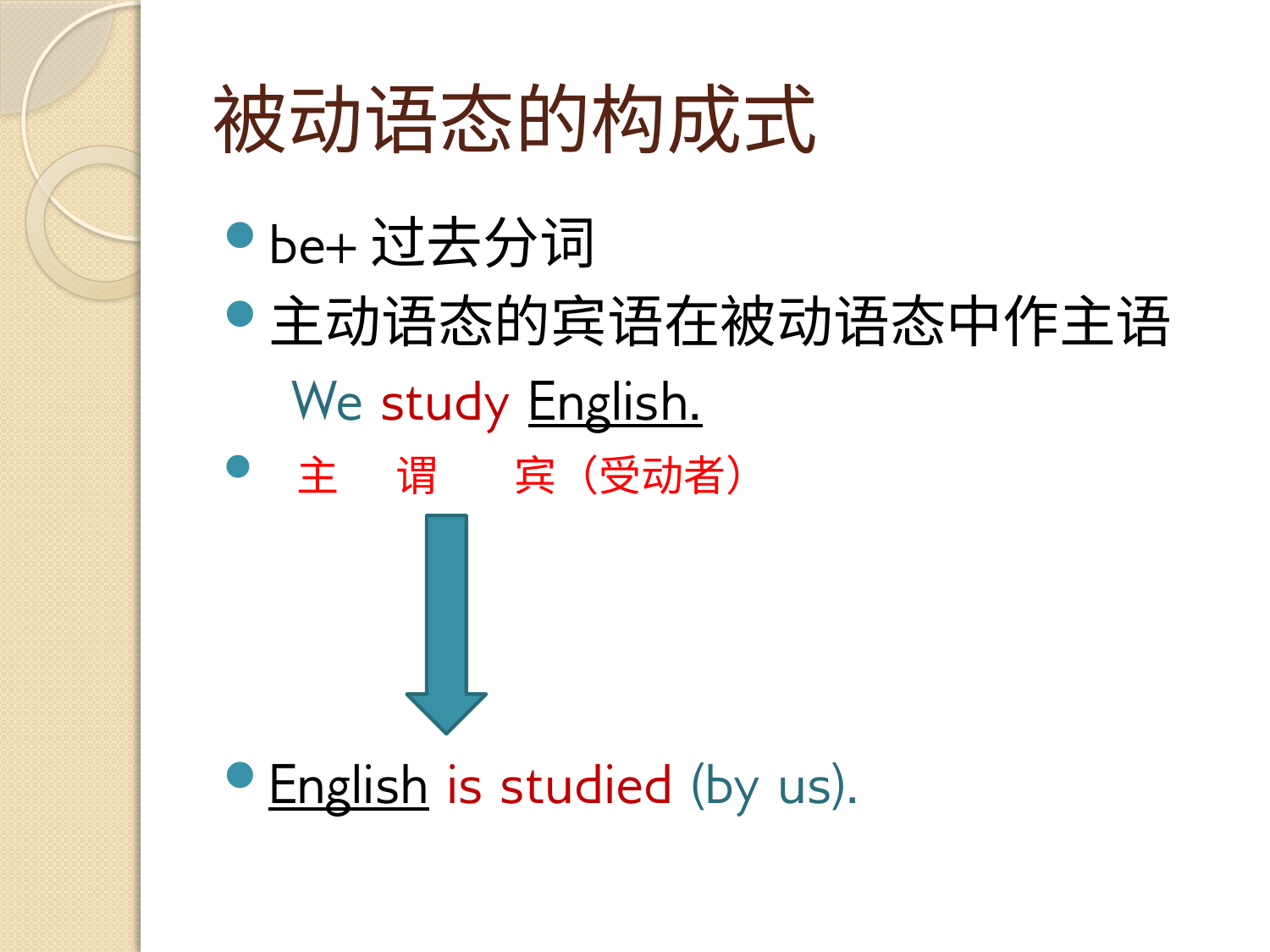

# 被动语态的构成式
be+过去分词
主动语态的宾语在被动语态中作主语
    We study English.
  主      谓        宾（受动者）

English is studied (by us).